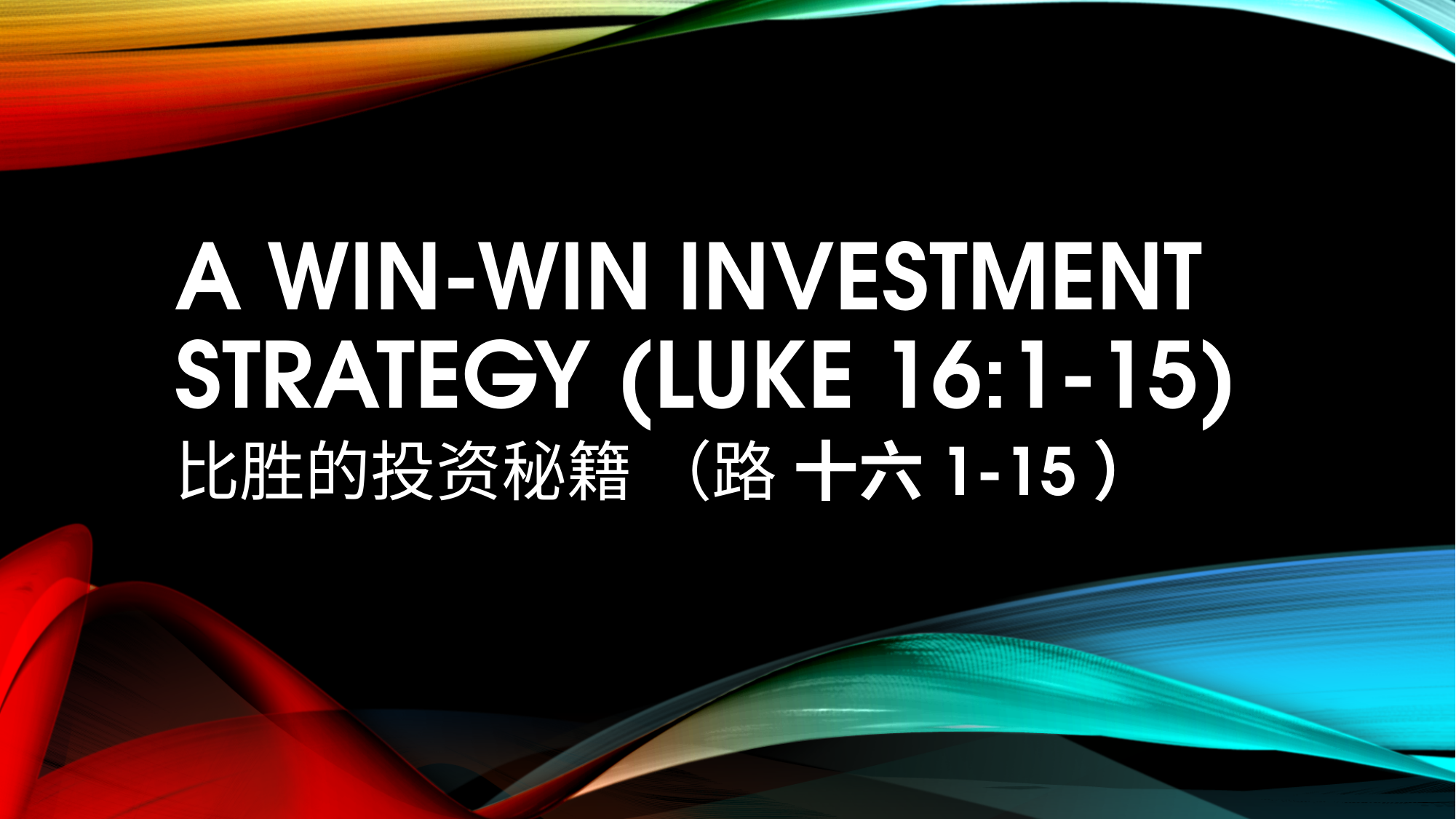

# A Win-Win Investment Strategy (Luke 16:1-15)
比胜的投资秘籍 （路 十六1-15）